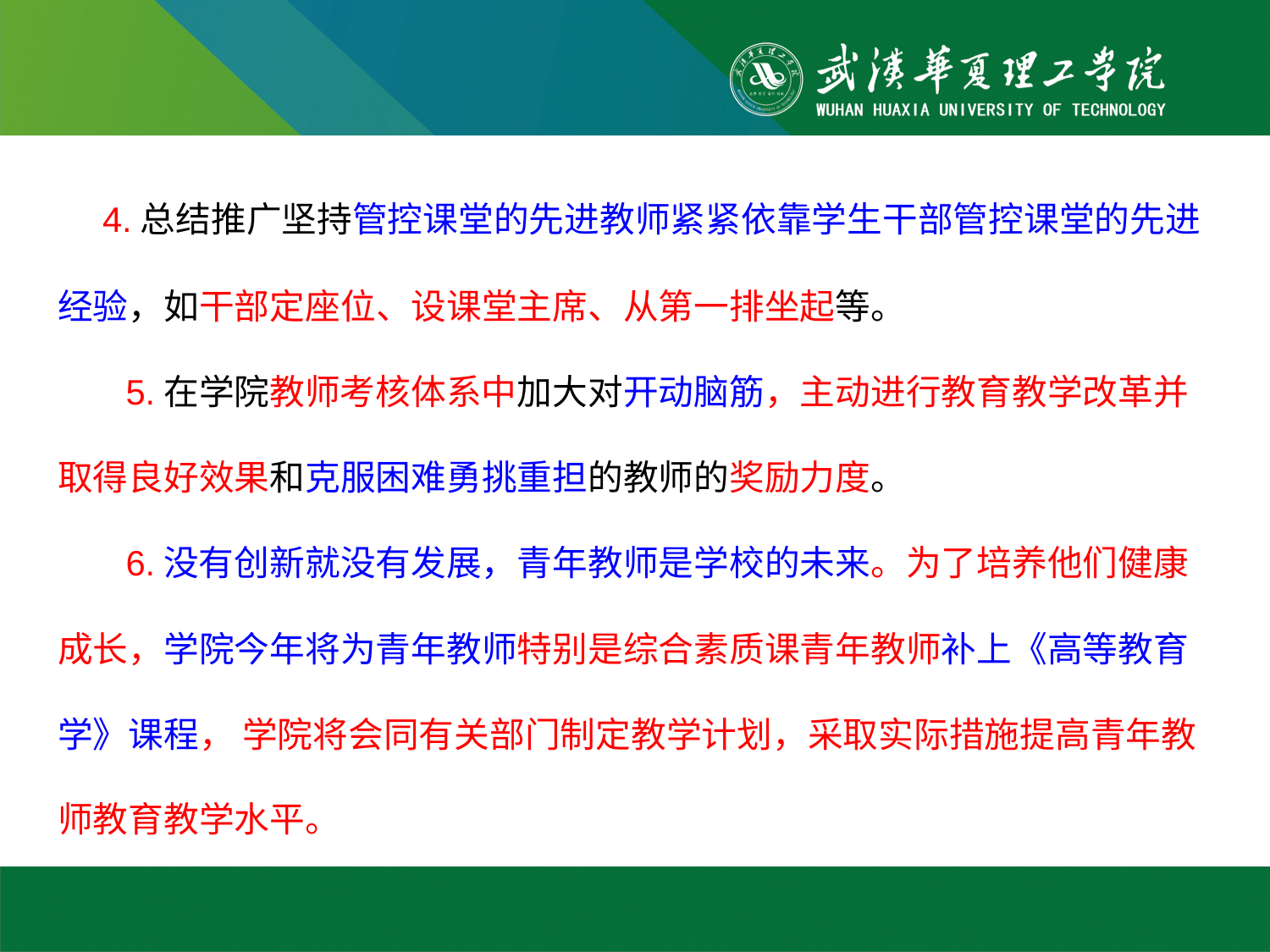

4.总结推广坚持管控课堂的先进教师紧紧依靠学生干部管控课堂的先进经验，如干部定座位、设课堂主席、从第一排坐起等。
       5.在学院教师考核体系中加大对开动脑筋，主动进行教育教学改革并取得良好效果和克服困难勇挑重担的教师的奖励力度。
       6.没有创新就没有发展，青年教师是学校的未来。为了培养他们健康成长，学院今年将为青年教师特别是综合素质课青年教师补上《高等教育学》课程， 学院将会同有关部门制定教学计划，采取实际措施提高青年教师教育教学水平。